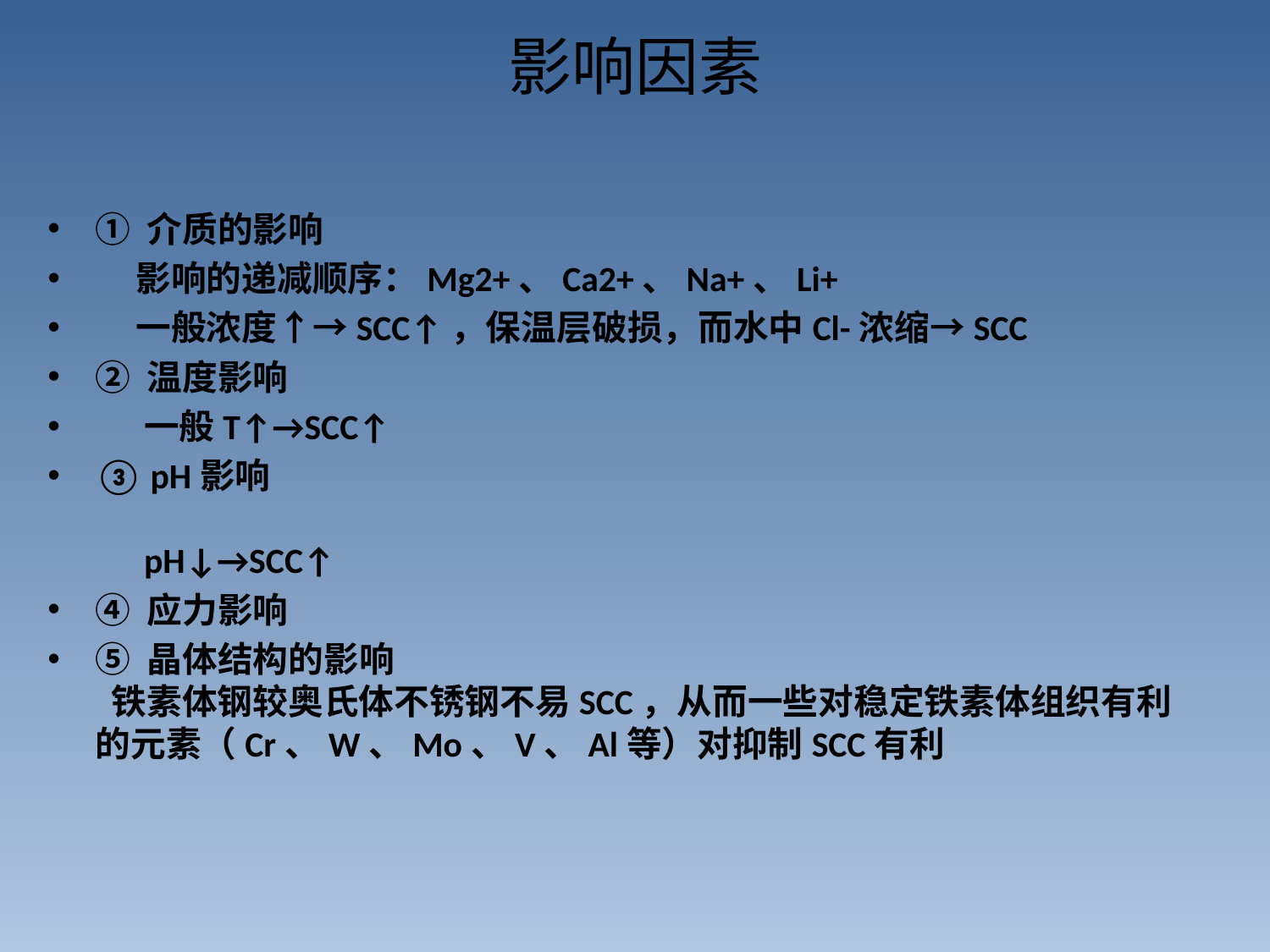

# 影响因素
① 介质的影响
    影响的递减顺序：Mg2+、Ca2+、Na+、Li+
    一般浓度↑→SCC↑，保温层破损，而水中Cl-浓缩→SCC
② 温度影响
     一般T↑→SCC↑
③ pH影响
     pH↓→SCC↑
④ 应力影响
⑤ 晶体结构的影响
  铁素体钢较奥氏体不锈钢不易SCC，从而一些对稳定铁素体组织有利的元素（Cr、W、Mo、V、Al等）对抑制SCC有利